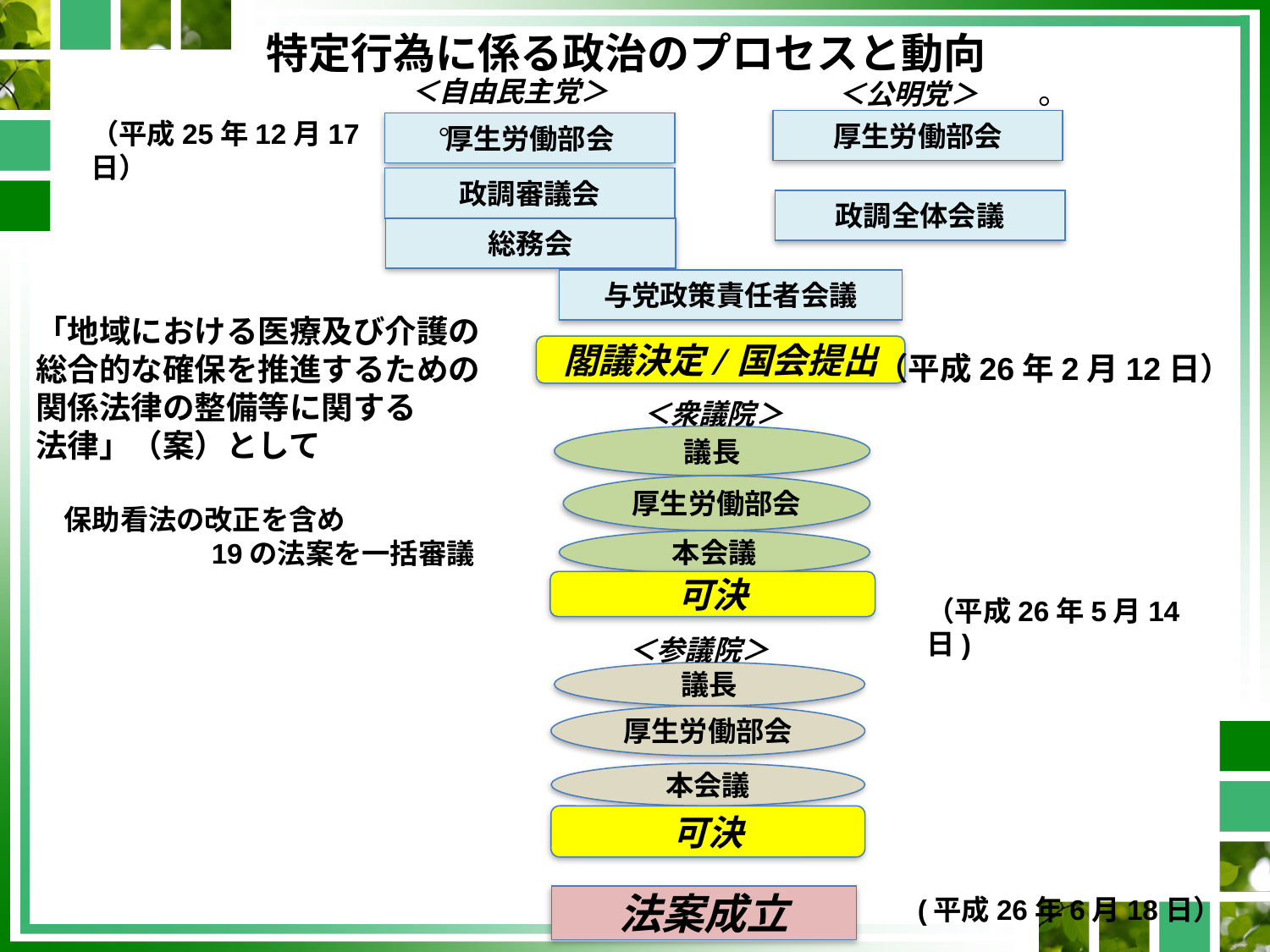

特定行為に係る政治のプロセスと動向
＜公明党＞　　。
＜自由民主党＞　　。
（平成25年12月17日）
厚生労働部会
厚生労働部会
政調審議会
政調全体会議
総務会
与党政策責任者会議
「地域における医療及び介護の
総合的な確保を推進するための
関係法律の整備等に関する
法律」（案）として

　保助看法の改正を含め
　　　　　　19の法案を一括審議

閣議決定/国会提出
（平成26年2月12日）
＜衆議院＞
議長
厚生労働部会
本会議
可決
（平成26年5月14日)
＜参議院＞
議長
厚生労働部会
本会議
可決
法案成立
(平成26年6月18日）